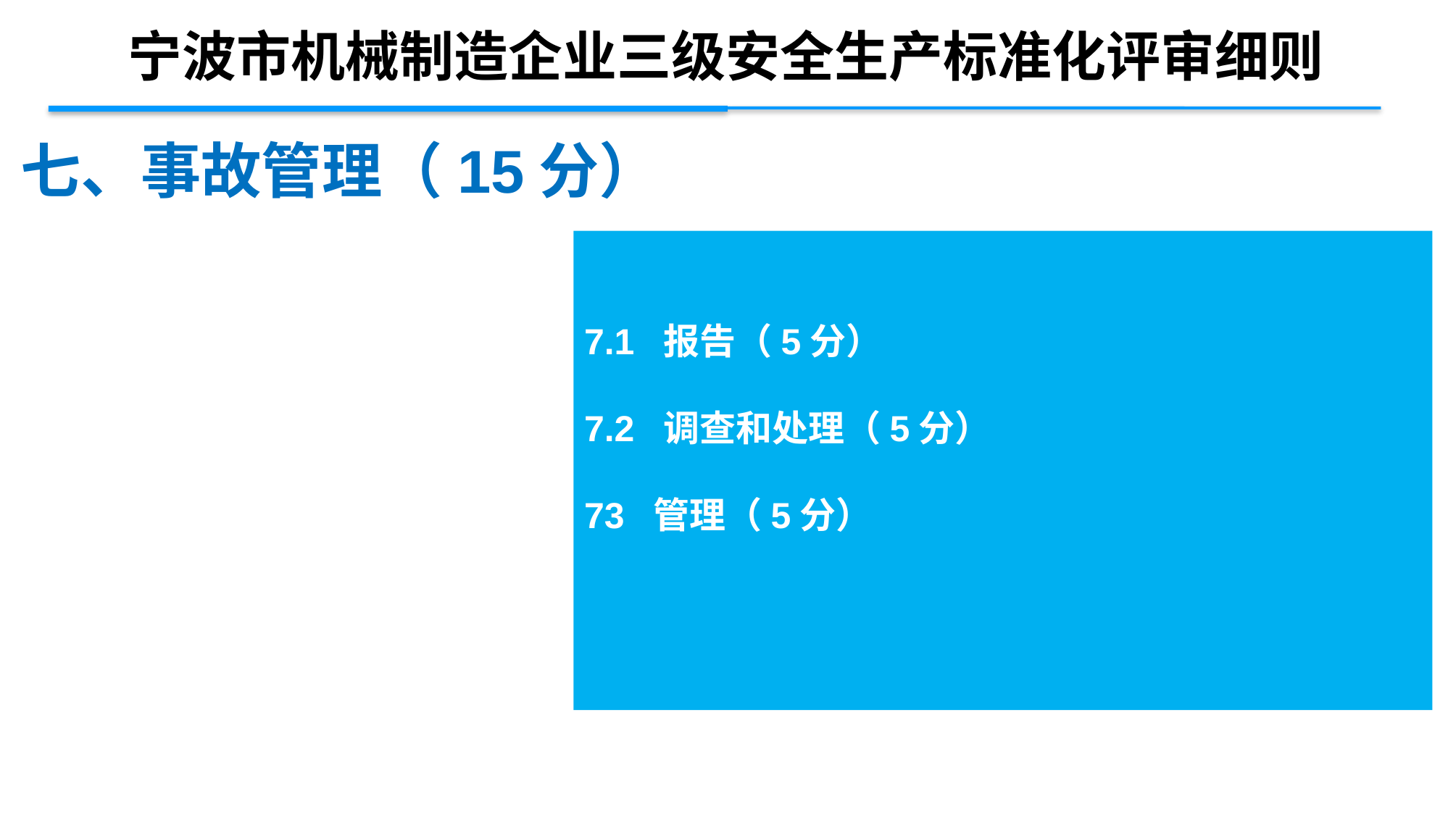

宁波市机械制造企业三级安全生产标准化评审细则

七、事故管理（15分）
7.1  报告（5分）

7.2  调查和处理（5分）

73  管理（5分）